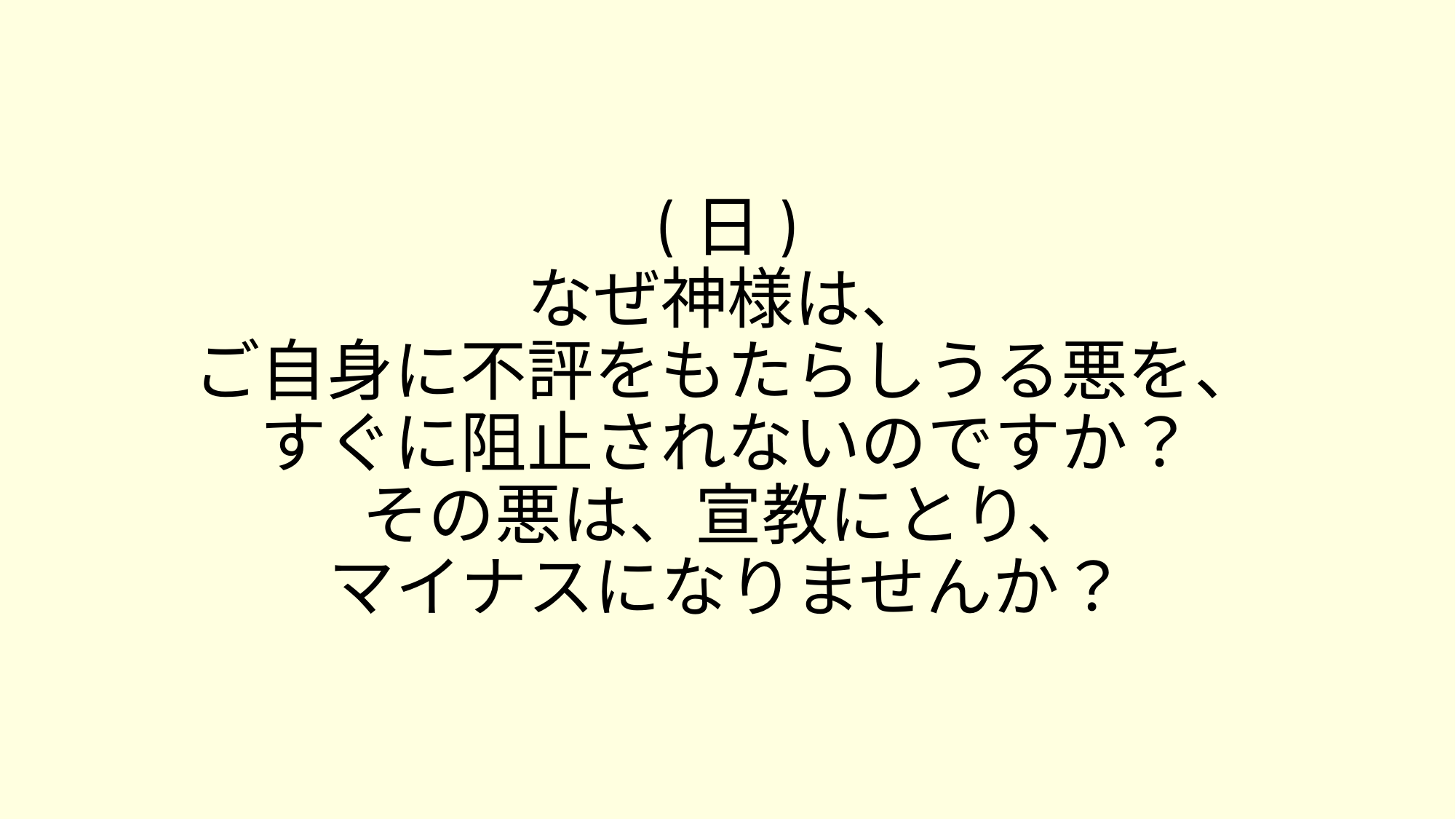

# (日) なぜ神様は、 ご自身に不評をもたらしうる悪を、 すぐに阻止されないのですか？ その悪は、宣教にとり、 マイナスになりませんか？